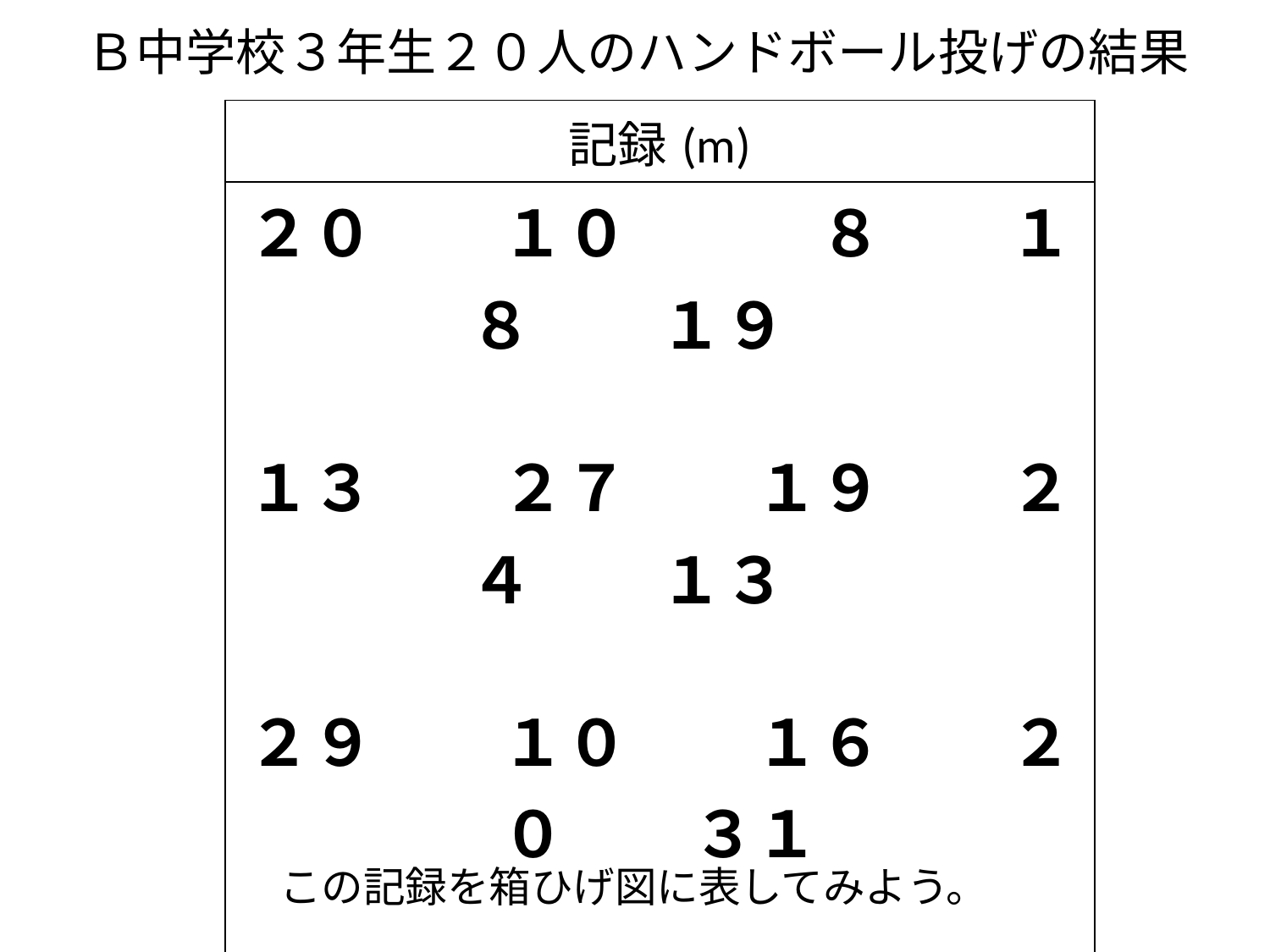

# Ｂ中学校３年生２０人のハンドボール投げの結果
| 記録(m) |
| --- |
| ２０　　１０　　　８　　１８　　１９　 １３　　２７　　１９　　２４　　１３　 ２９　　１０　　１６　　２０　　３１ １２　　１１　　１３　　１７　　１６ |
この記録を箱ひげ図に表してみよう。